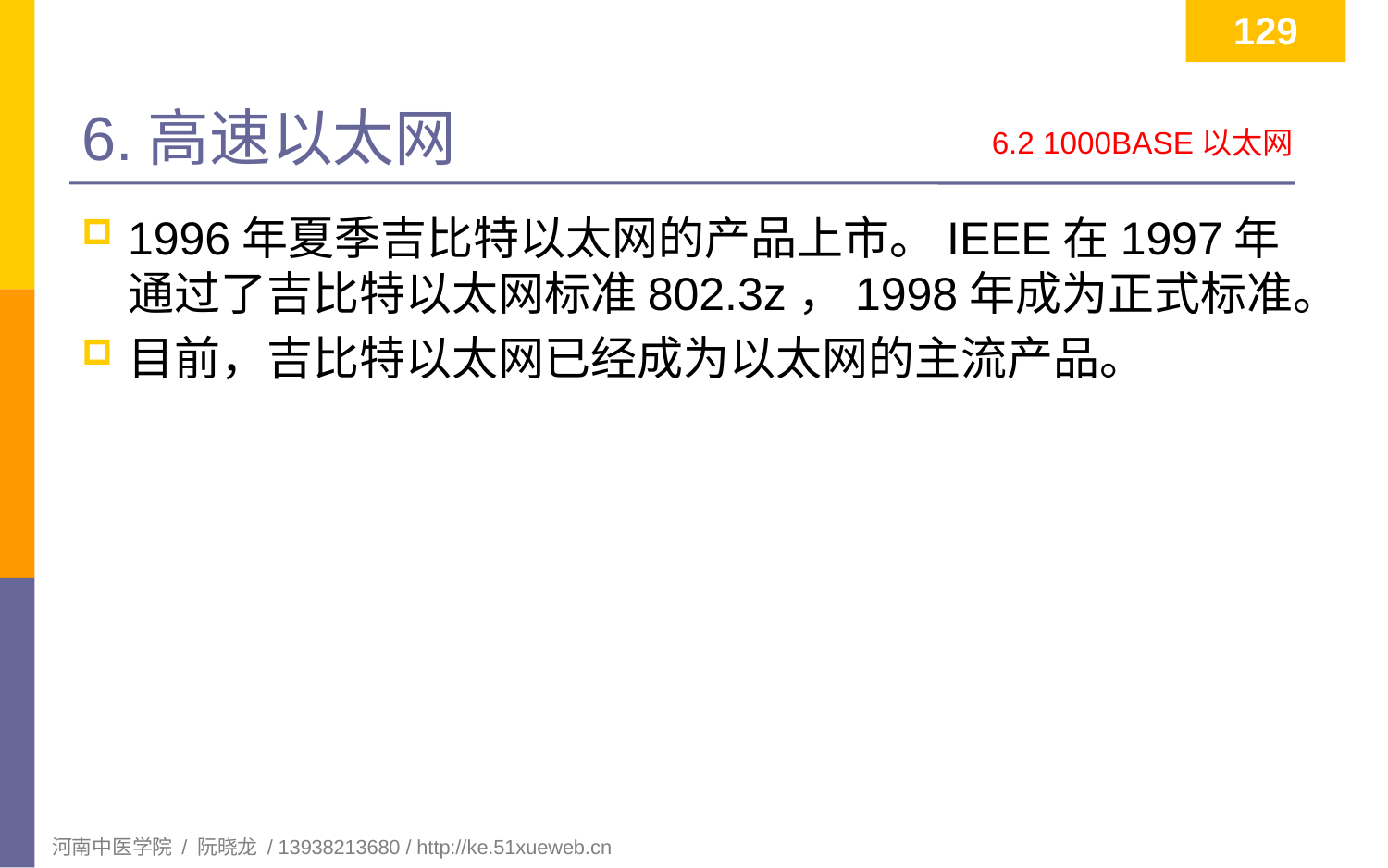

129
# 6.高速以太网
6.2 1000BASE以太网
1996年夏季吉比特以太网的产品上市。IEEE在1997年通过了吉比特以太网标准802.3z，1998年成为正式标准。
目前，吉比特以太网已经成为以太网的主流产品。